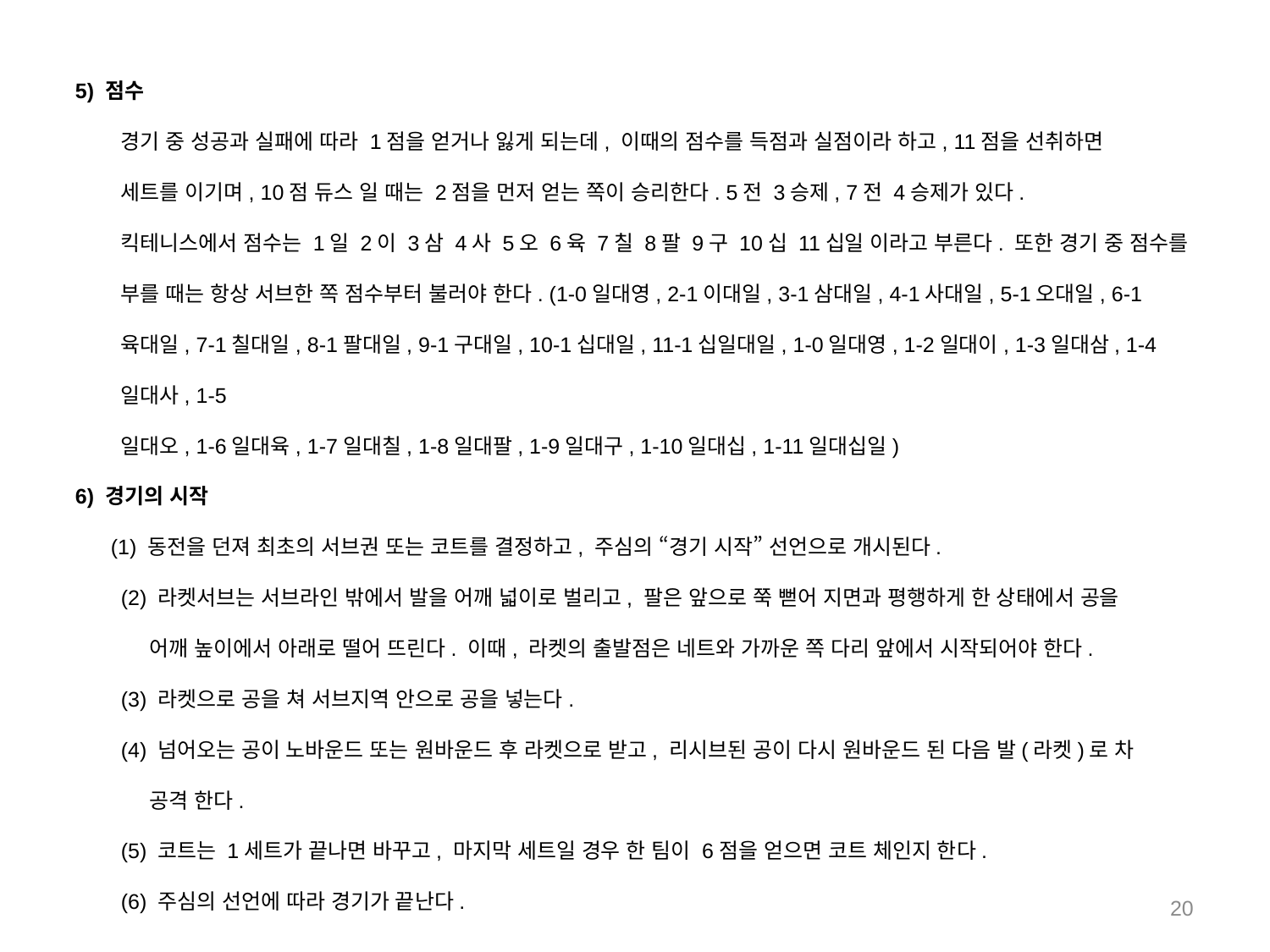

5) 점수
경기 중 성공과 실패에 따라 1점을 얻거나 잃게 되는데, 이때의 점수를 득점과 실점이라 하고, 11점을 선취하면
세트를 이기며, 10점 듀스 일 때는 2점을 먼저 얻는 쪽이 승리한다. 5전 3승제, 7전 4승제가 있다.
킥테니스에서 점수는 1일 2이 3삼 4사 5오 6육 7칠 8팔 9구 10십 11십일 이라고 부른다. 또한 경기 중 점수를 부를 때는 항상 서브한 쪽 점수부터 불러야 한다. (1-0일대영, 2-1이대일, 3-1삼대일, 4-1사대일, 5-1오대일, 6-1육대일, 7-1칠대일, 8-1팔대일, 9-1구대일, 10-1십대일, 11-1십일대일, 1-0일대영, 1-2일대이, 1-3일대삼, 1-4일대사, 1-5
일대오, 1-6일대육, 1-7일대칠, 1-8일대팔, 1-9일대구, 1-10일대십, 1-11일대십일)
   6) 경기의 시작
         (1) 동전을 던져 최초의 서브권 또는 코트를 결정하고, 주심의 “경기 시작” 선언으로 개시된다.
(2) 라켓서브는 서브라인 밖에서 발을 어깨 넓이로 벌리고, 팔은 앞으로 쭉 뻗어 지면과 평행하게 한 상태에서 공을
    어깨 높이에서 아래로 떨어 뜨린다. 이때, 라켓의 출발점은 네트와 가까운 쪽 다리 앞에서 시작되어야 한다.
(3) 라켓으로 공을 쳐 서브지역 안으로 공을 넣는다.
(4) 넘어오는 공이 노바운드 또는 원바운드 후 라켓으로 받고, 리시브된 공이 다시 원바운드 된 다음 발(라켓)로 차
    공격 한다.
(5) 코트는 1세트가 끝나면 바꾸고, 마지막 세트일 경우 한 팀이 6점을 얻으면 코트 체인지 한다.
(6) 주심의 선언에 따라 경기가 끝난다.
20